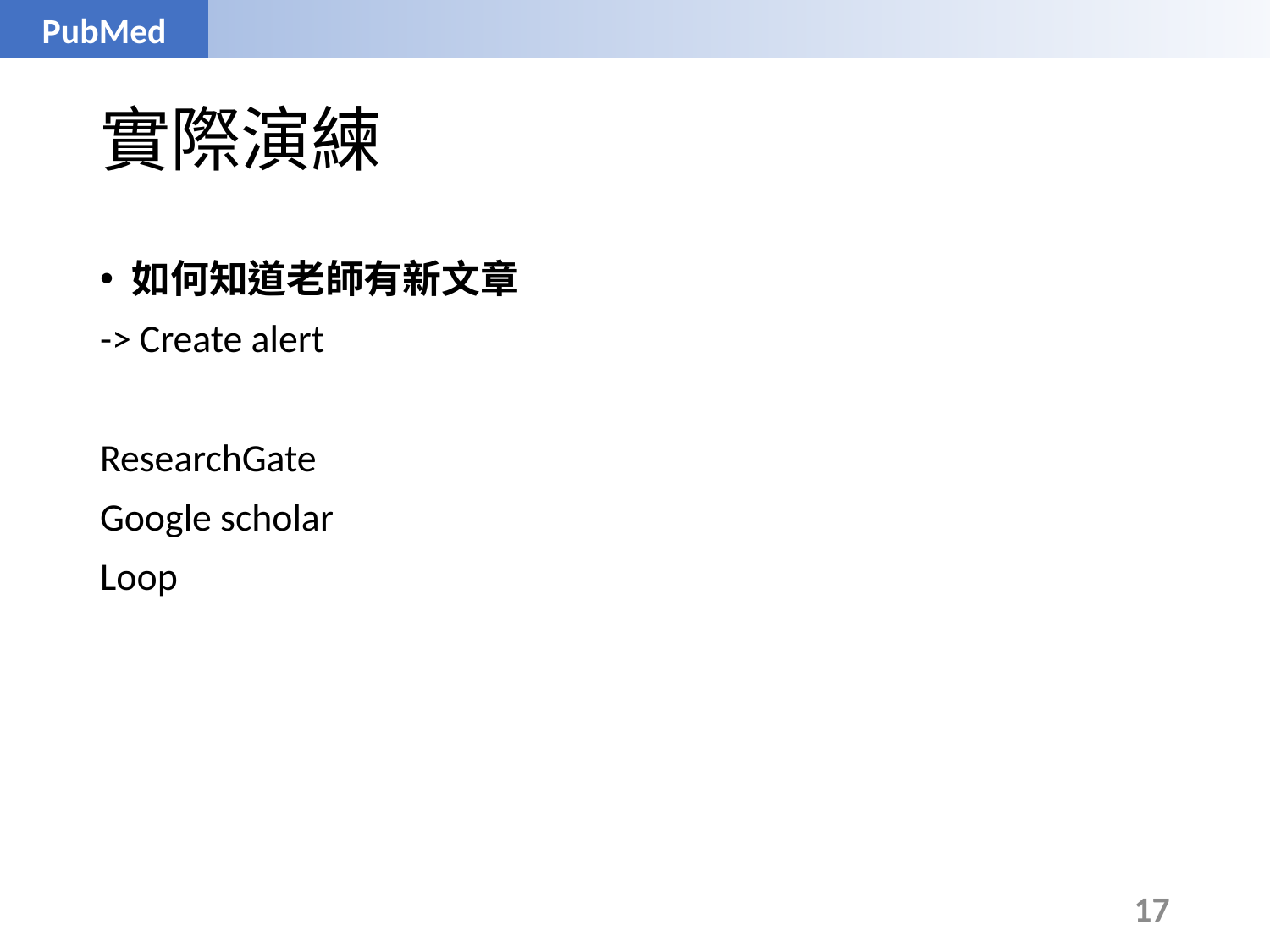

PubMed

# 實際演練
如何知道老師有新文章
-> Create alert

ResearchGate
Google scholar
Loop
17